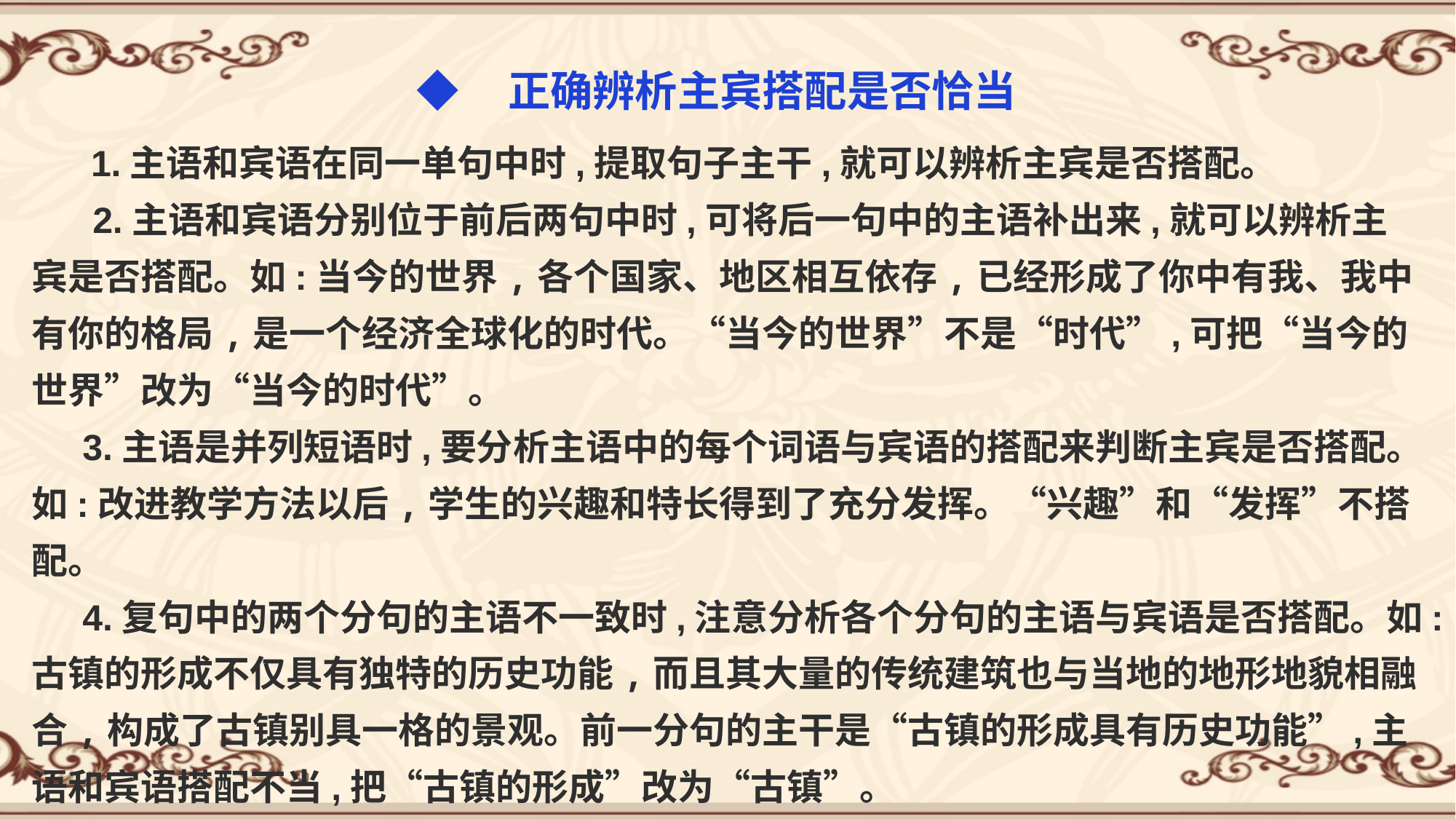

◆    正确辨析主宾搭配是否恰当
      1.主语和宾语在同一单句中时,提取句子主干,就可以辨析主宾是否搭配。
      2.主语和宾语分别位于前后两句中时,可将后一句中的主语补出来,就可以辨析主宾是否搭配。如:当今的世界,各个国家、地区相互依存,已经形成了你中有我、我中有你的格局,是一个经济全球化的时代。“当今的世界”不是“时代”,可把“当今的世界”改为“当今的时代”。
     3.主语是并列短语时,要分析主语中的每个词语与宾语的搭配来判断主宾是否搭配。如:改进教学方法以后,学生的兴趣和特长得到了充分发挥。“兴趣”和“发挥”不搭配。
     4.复句中的两个分句的主语不一致时,注意分析各个分句的主语与宾语是否搭配。如:古镇的形成不仅具有独特的历史功能,而且其大量的传统建筑也与当地的地形地貌相融合,构成了古镇别具一格的景观。前一分句的主干是“古镇的形成具有历史功能”,主语和宾语搭配不当,把“古镇的形成”改为“古镇”。